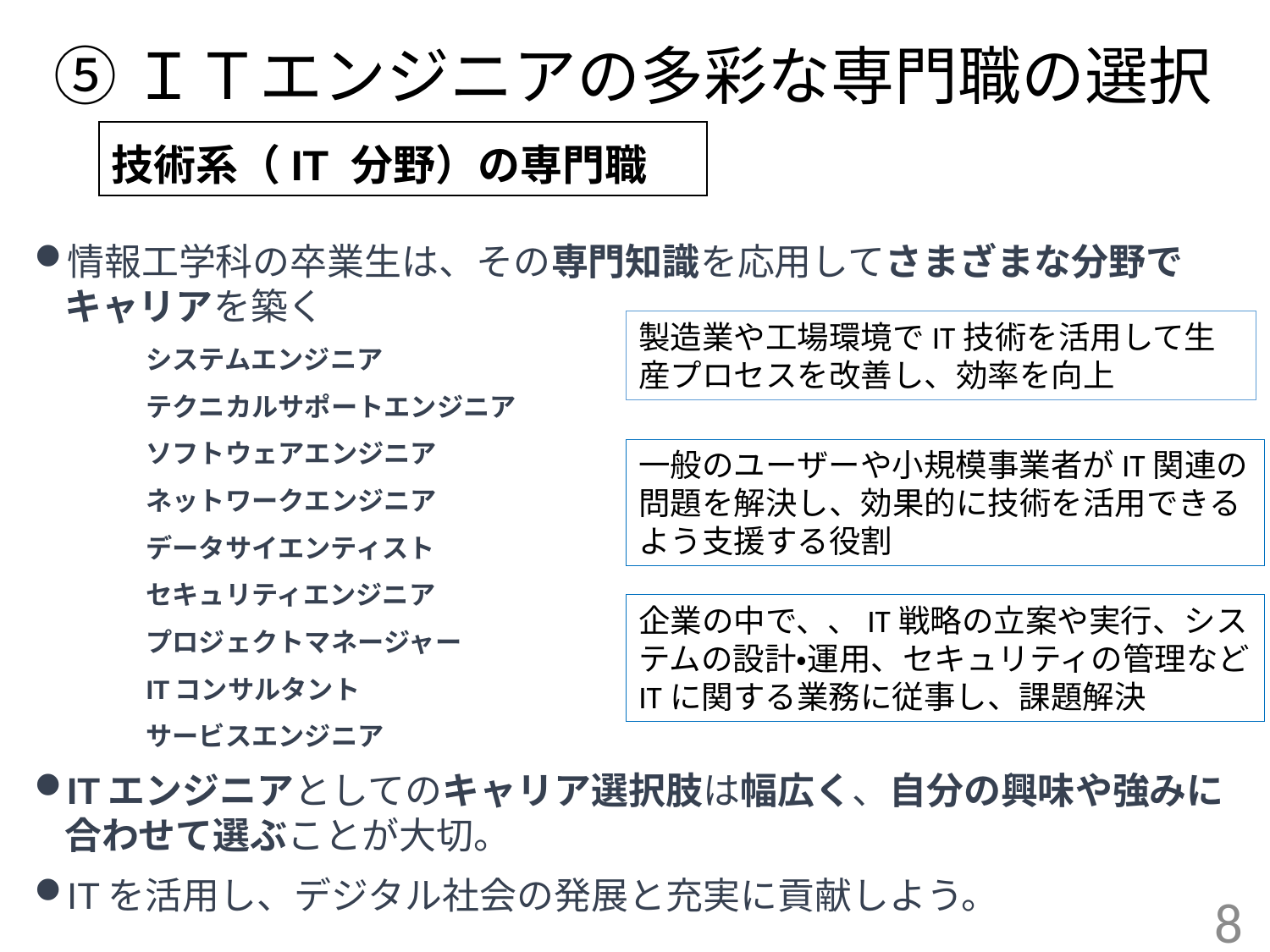

# ⑤ＩＴエンジニアの多彩な専門職の選択
技術系（IT 分野）の専門職
情報工学科の卒業生は、その専門知識を応用してさまざまな分野でキャリアを築く
	システムエンジニア
	テクニカルサポートエンジニア
	ソフトウェアエンジニア
	ネットワークエンジニア
	データサイエンティスト
	セキュリティエンジニア
	プロジェクトマネージャー
	ITコンサルタント
	サービスエンジニア
ITエンジニアとしてのキャリア選択肢は幅広く、自分の興味や強みに合わせて選ぶことが大切。
ITを活用し、デジタル社会の発展と充実に貢献しよう。

製造業や工場環境でIT技術を活用して生産プロセスを改善し、効率を向上
一般のユーザーや小規模事業者がIT関連の問題を解決し、効果的に技術を活用できるよう支援する役割
企業の中で、、IT戦略の立案や実行、システムの設計・運用、セキュリティの管理など ITに関する業務に従事し、課題解決
8